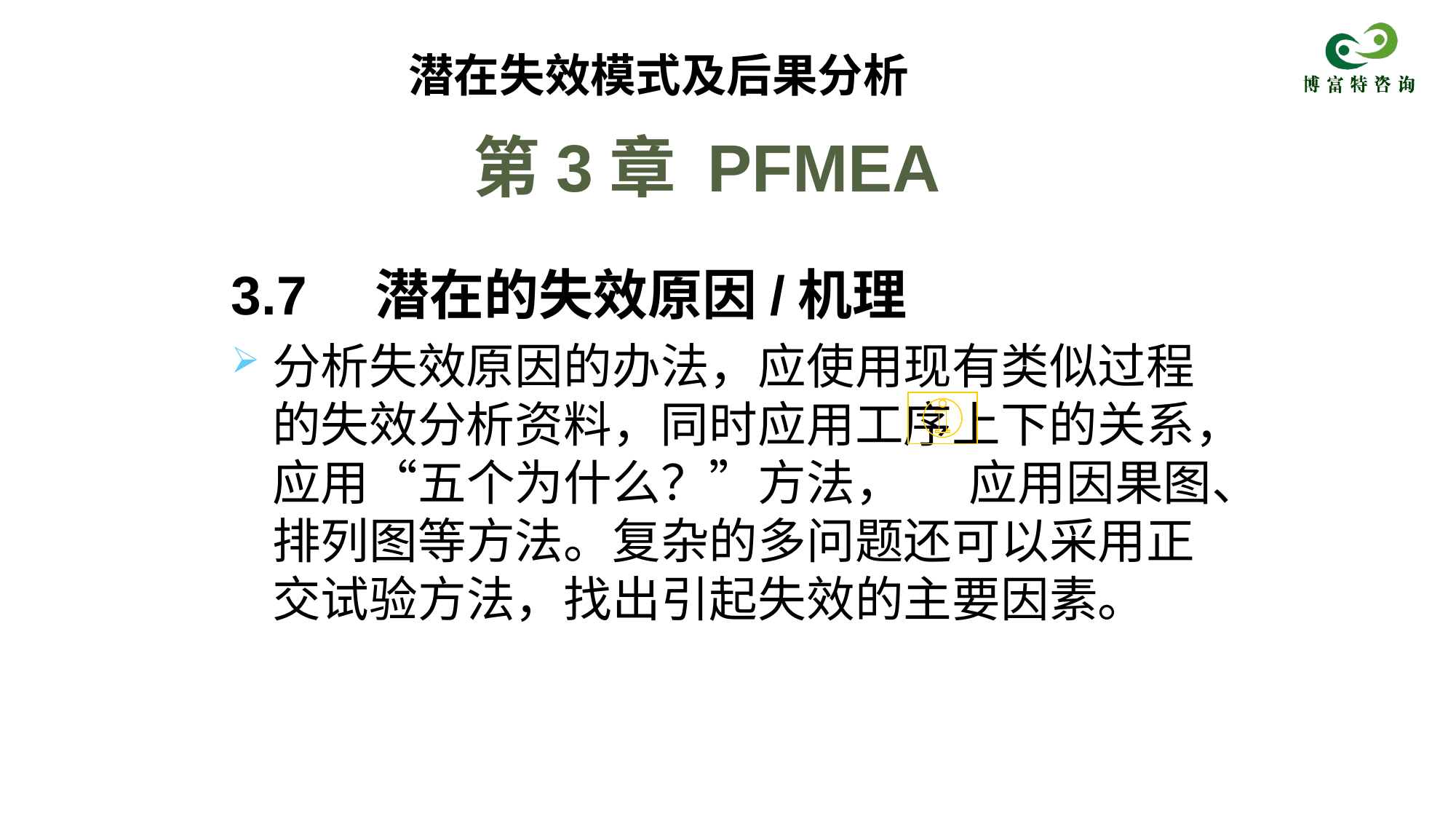

潜在失效模式及后果分析
# 第3章 PFMEA
3.7　潜在的失效原因/机理
分析失效原因的办法，应使用现有类似过程的失效分析资料，同时应用工序上下的关系，应用“五个为什么？”方法，      应用因果图、排列图等方法。复杂的多问题还可以采用正交试验方法，找出引起失效的主要因素。

53